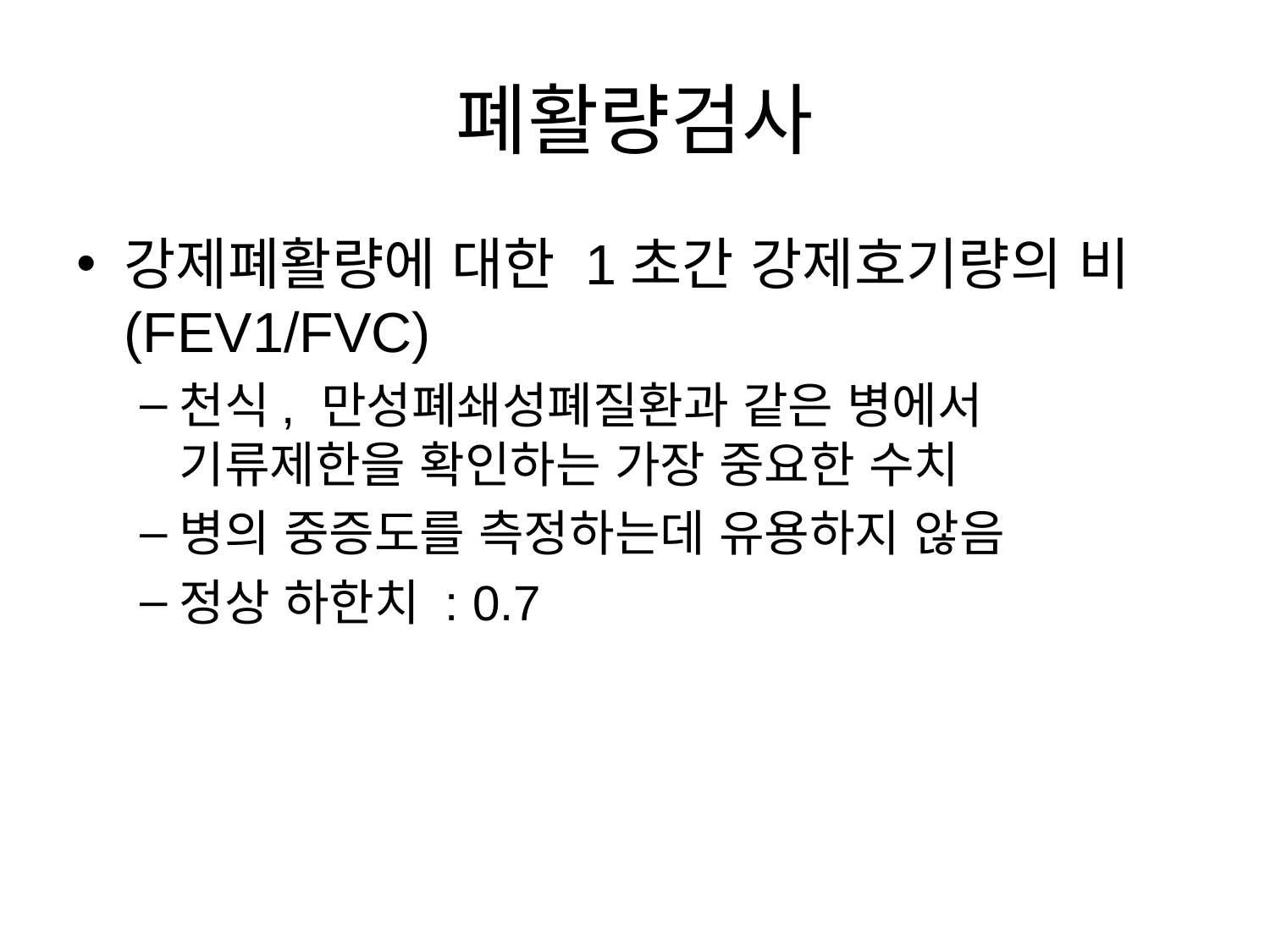

# 폐활량검사
강제폐활량에 대한 1초간 강제호기량의 비 (FEV1/FVC)
천식, 만성폐쇄성폐질환과 같은 병에서 기류제한을 확인하는 가장 중요한 수치
병의 중증도를 측정하는데 유용하지 않음
정상 하한치 : 0.7